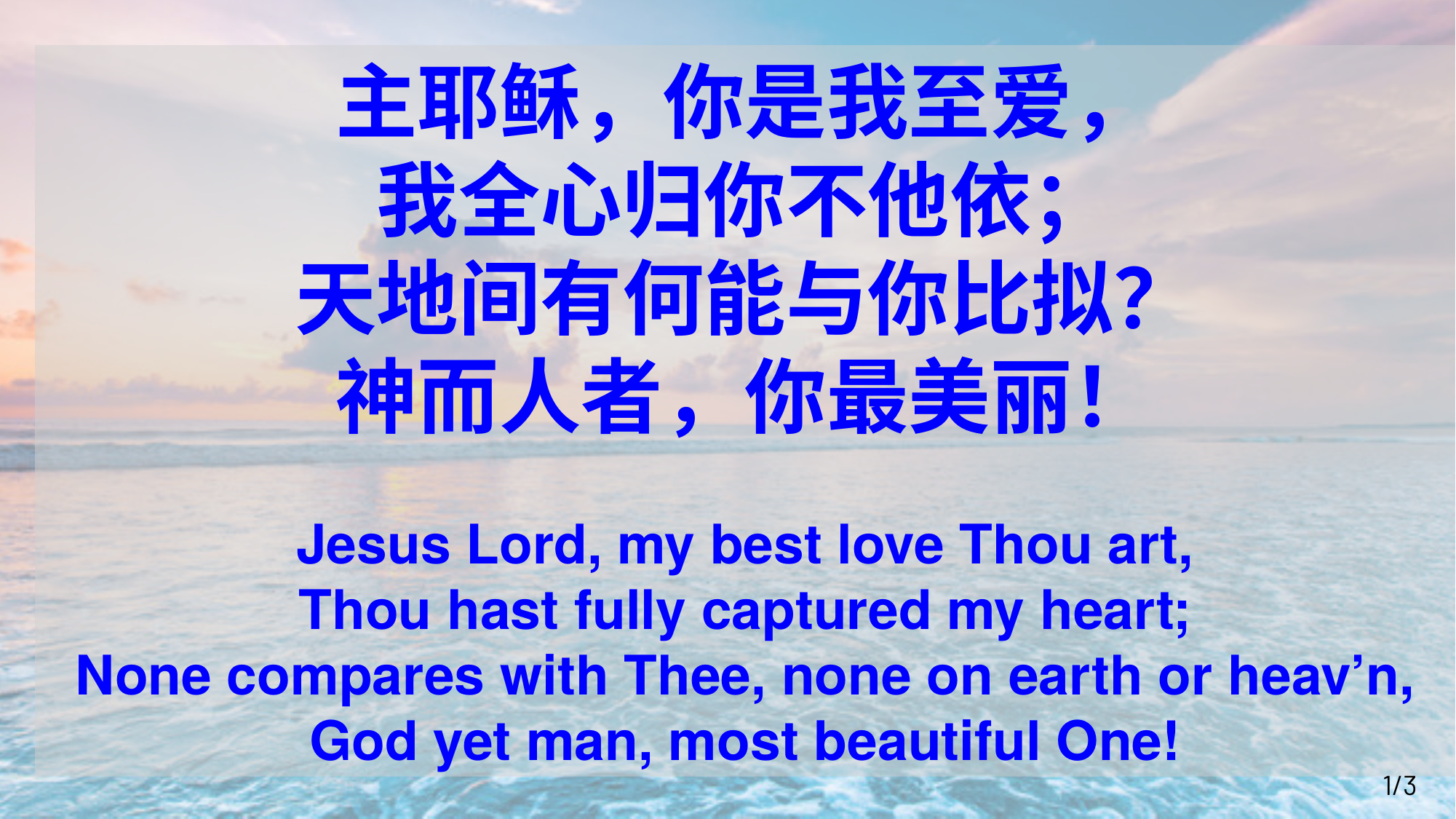

主耶稣，你是我至爱，
我全心归你不他依；
天地间有何能与你比拟？
神而人者，你最美丽！
Jesus Lord, my best love Thou art,
Thou hast fully captured my heart;
None compares with Thee, none on earth or heav’n,
God yet man, most beautiful One!
1/3